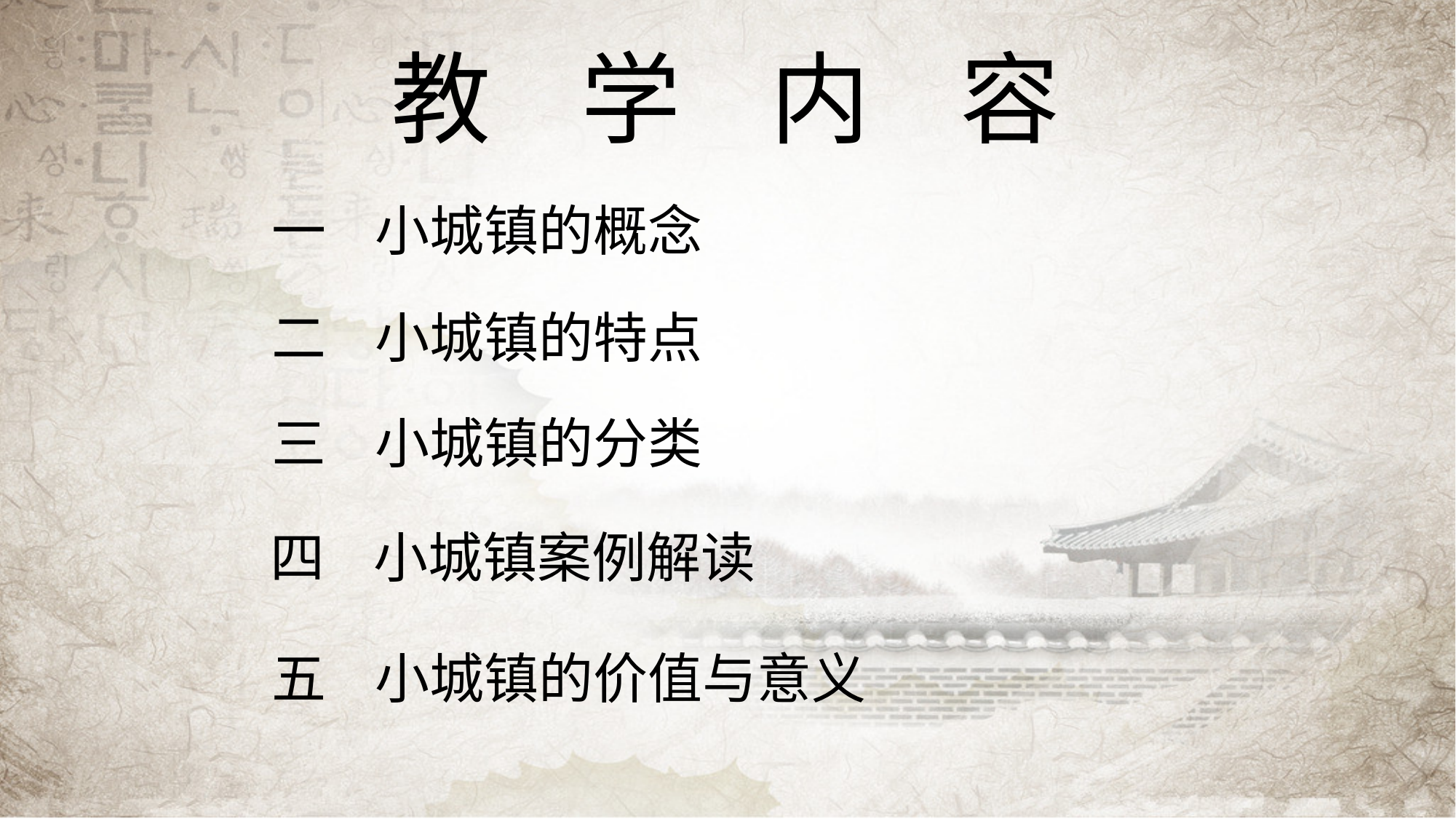

教    学    内    容
          一    小城镇的概念
          二    小城镇的特点

          三    小城镇的分类

          四    小城镇案例解读
          五    小城镇的价值与意义